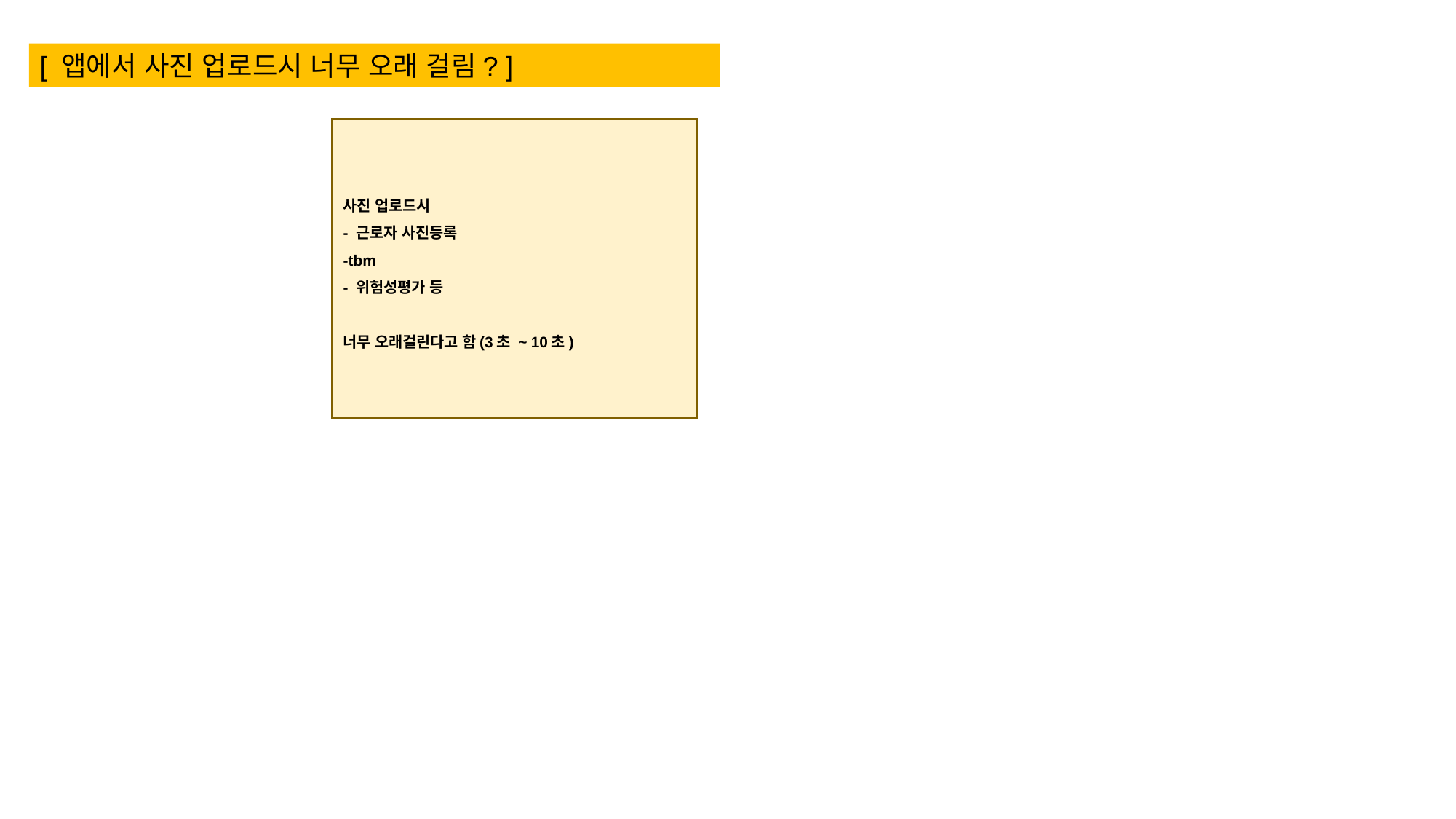

[ 앱에서 사진 업로드시 너무 오래 걸림? ]
사진 업로드시
- 근로자 사진등록
-tbm
- 위험성평가 등

너무 오래걸린다고 함(3초 ~ 10초)